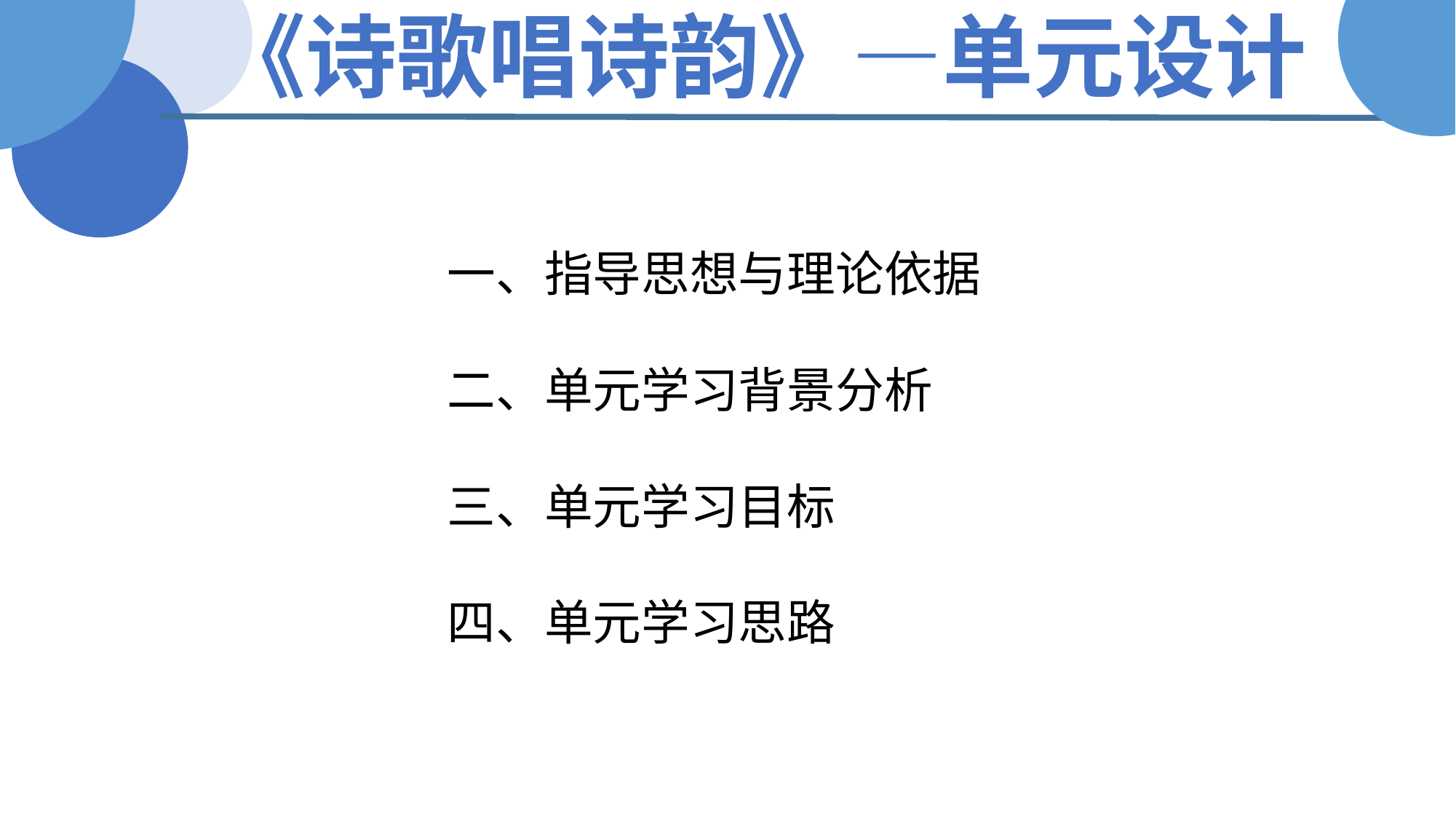

《诗歌唱诗韵》—单元设计
一、指导思想与理论依据

二、单元学习背景分析

三、单元学习目标

四、单元学习思路